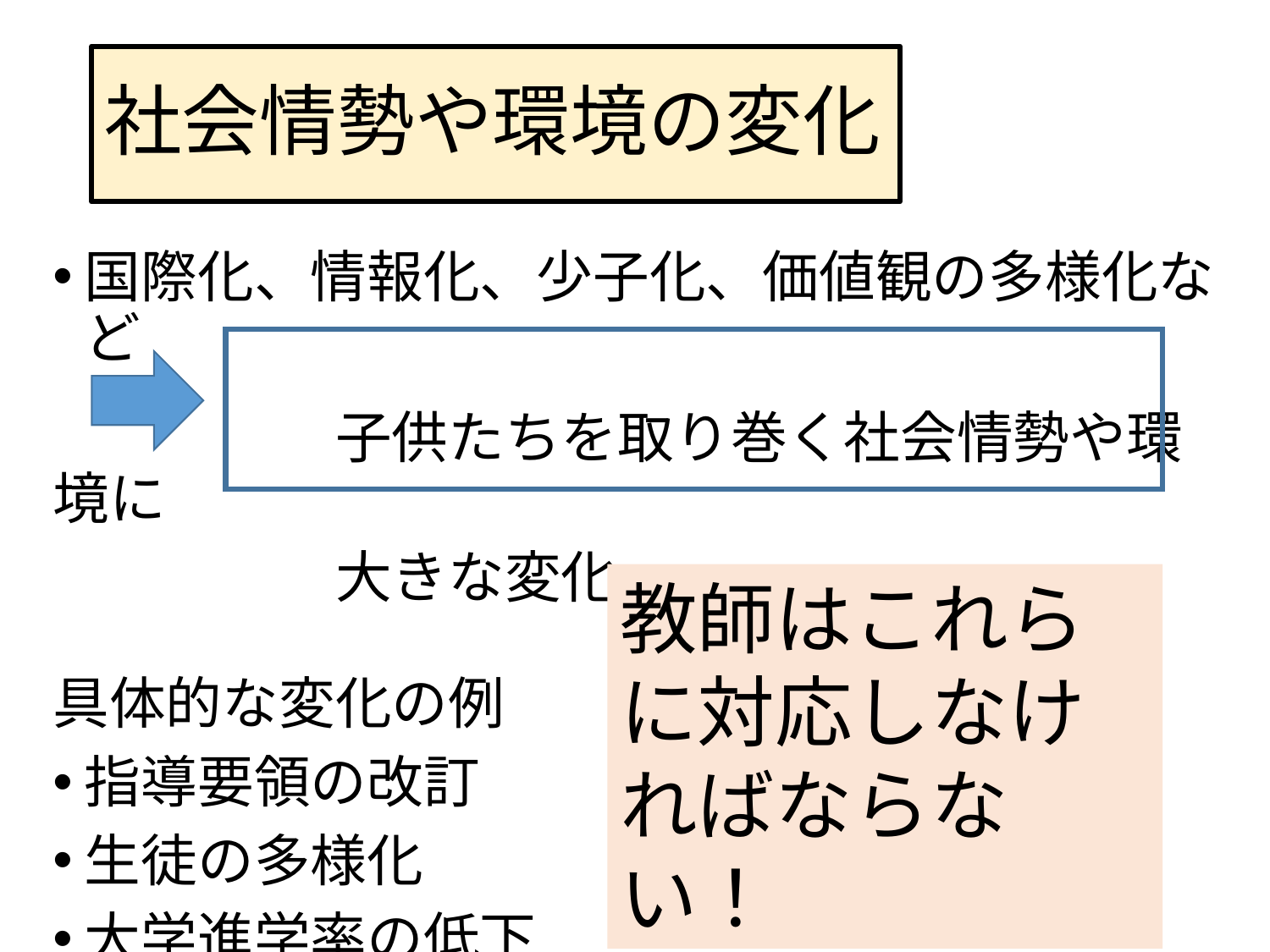

# 社会情勢や環境の変化

国際化、情報化、少子化、価値観の多様化など

　　　　　子供たちを取り巻く社会情勢や環境に
　　　　　大きな変化

具体的な変化の例
指導要領の改訂
生徒の多様化
大学進学率の低下
科学技術の変容

教師はこれらに対応しなければならない！